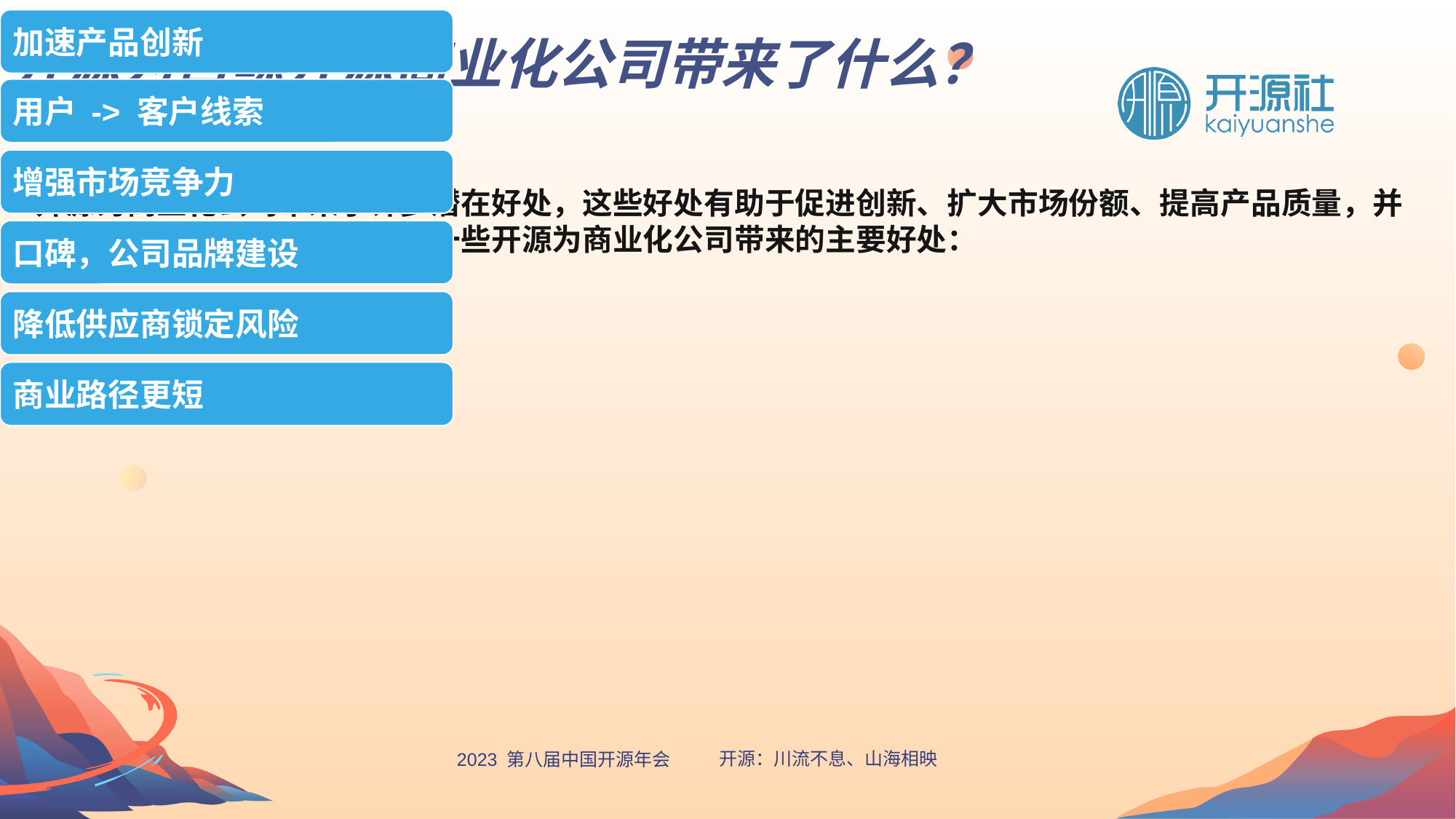

开源为白鲸开源商业化公司带来了什么？
开源为商业化公司带来了许多潜在好处，这些好处有助于促进创新、扩大市场份额、提高产品质量，并为公司带来经济利益。以下是一些开源为商业化公司带来的主要好处：

加速产品创新
用户 -> 客户线索
增强市场竞争力
口碑，公司品牌建设
降低供应商锁定风险
商业路径更短